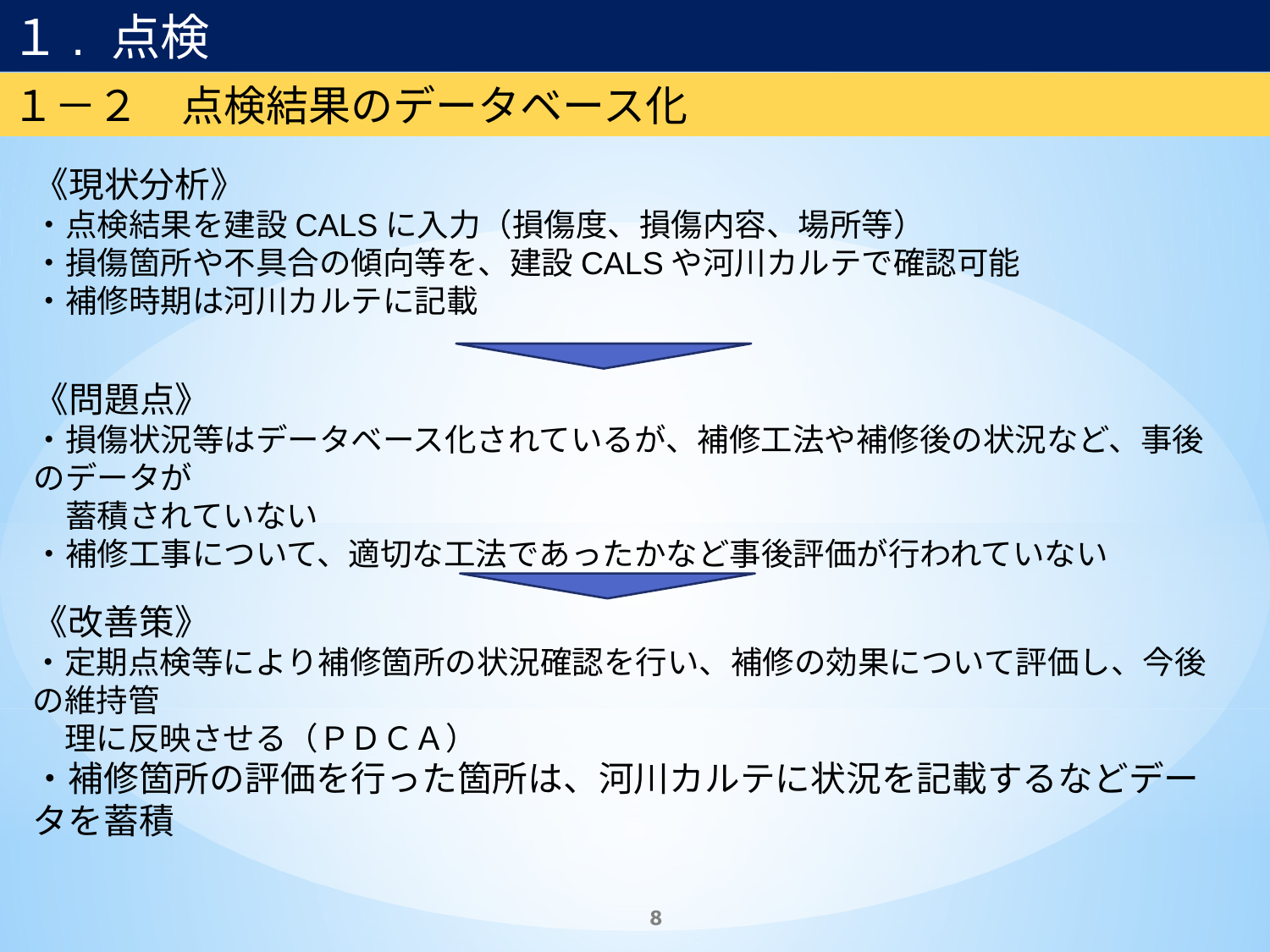

１. 点検
１－２　点検結果のデータベース化
《現状分析》
・点検結果を建設CALSに入力（損傷度、損傷内容、場所等）
・損傷箇所や不具合の傾向等を、建設CALSや河川カルテで確認可能
・補修時期は河川カルテに記載

《問題点》
・損傷状況等はデータベース化されているが、補修工法や補修後の状況など、事後のデータが
　蓄積されていない
・補修工事について、適切な工法であったかなど事後評価が行われていない

《改善策》
・定期点検等により補修箇所の状況確認を行い、補修の効果について評価し、今後の維持管
　理に反映させる（ＰＤＣＡ）
・補修箇所の評価を行った箇所は、河川カルテに状況を記載するなどデータを蓄積
8